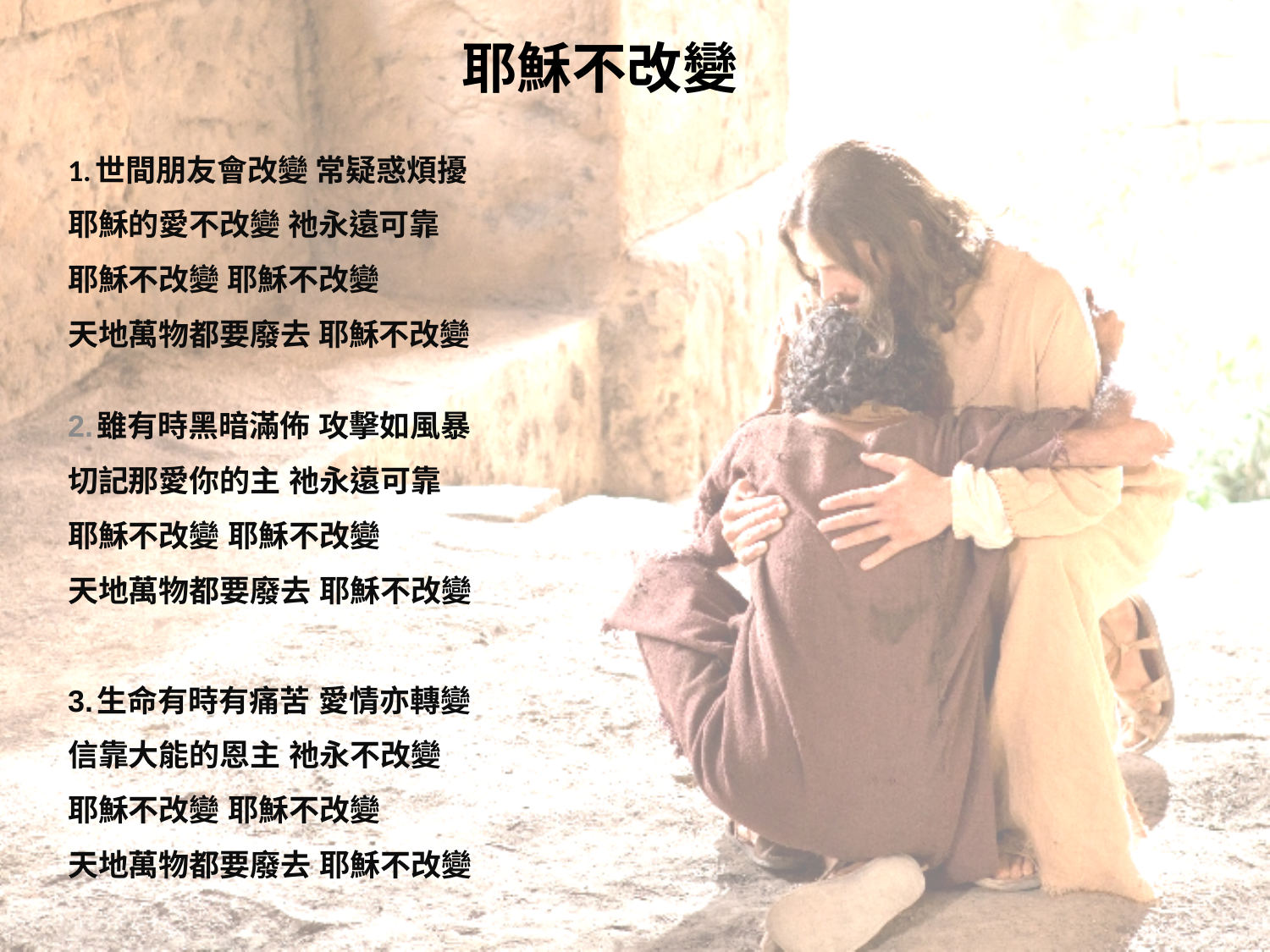

# 耶穌不改變
1.世間朋友會改變 常疑惑煩擾
耶穌的愛不改變 祂永遠可靠
耶穌不改變 耶穌不改變
天地萬物都要廢去 耶穌不改變
2.雖有時黑暗滿佈 攻擊如風暴
切記那愛你的主 祂永遠可靠
耶穌不改變 耶穌不改變
天地萬物都要廢去 耶穌不改變
3.生命有時有痛苦 愛情亦轉變
信靠大能的恩主 祂永不改變
耶穌不改變 耶穌不改變
天地萬物都要廢去 耶穌不改變